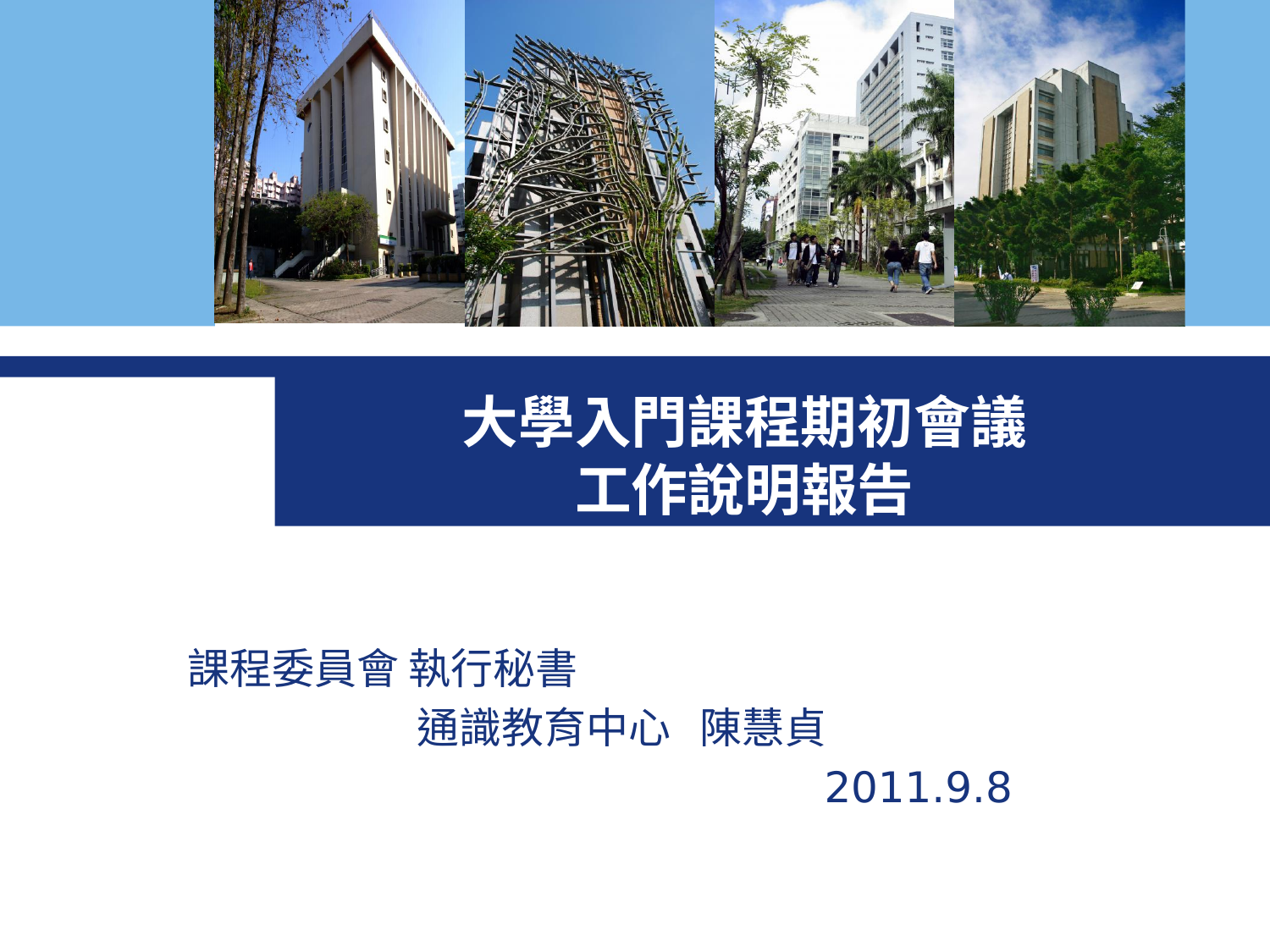

# 大學入門課程期初會議 工作說明報告
課程委員會 執行秘書
                       通識教育中心   陳慧貞
                                               2011.9.8